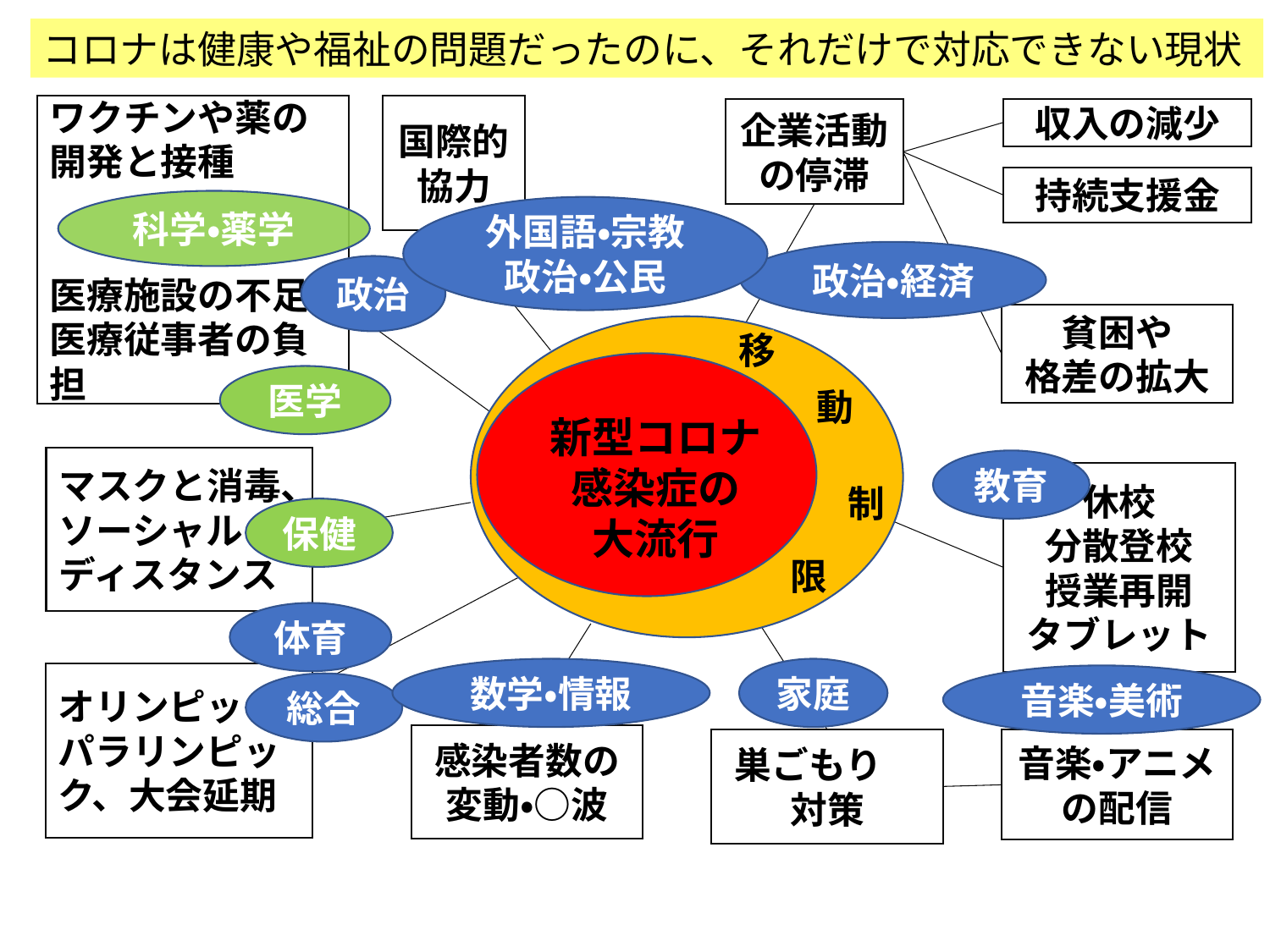

コロナは健康や福祉の問題だったのに、それだけで対応できない現状
ワクチンや薬の開発と接種

医療施設の不足
医療従事者の負担
国際的
協力
収入の減少
持続支援金
企業活動の停滞
貧困や
格差の拡大
科学・薬学
外国語・宗教
政治・公民
政治・経済
政治

移
動
制
限

新型コロナ
感染症の
大流行
医学
マスクと消毒、ソーシャルディスタンス
教育
休校
分散登校
授業再開
タブレット
保健
オリンピック
パラリンピック、大会延期
体育
感染者数の変動・○波
巣ごもり　対策
数学・情報
家庭
音楽・美術
総合
音楽・アニメの配信